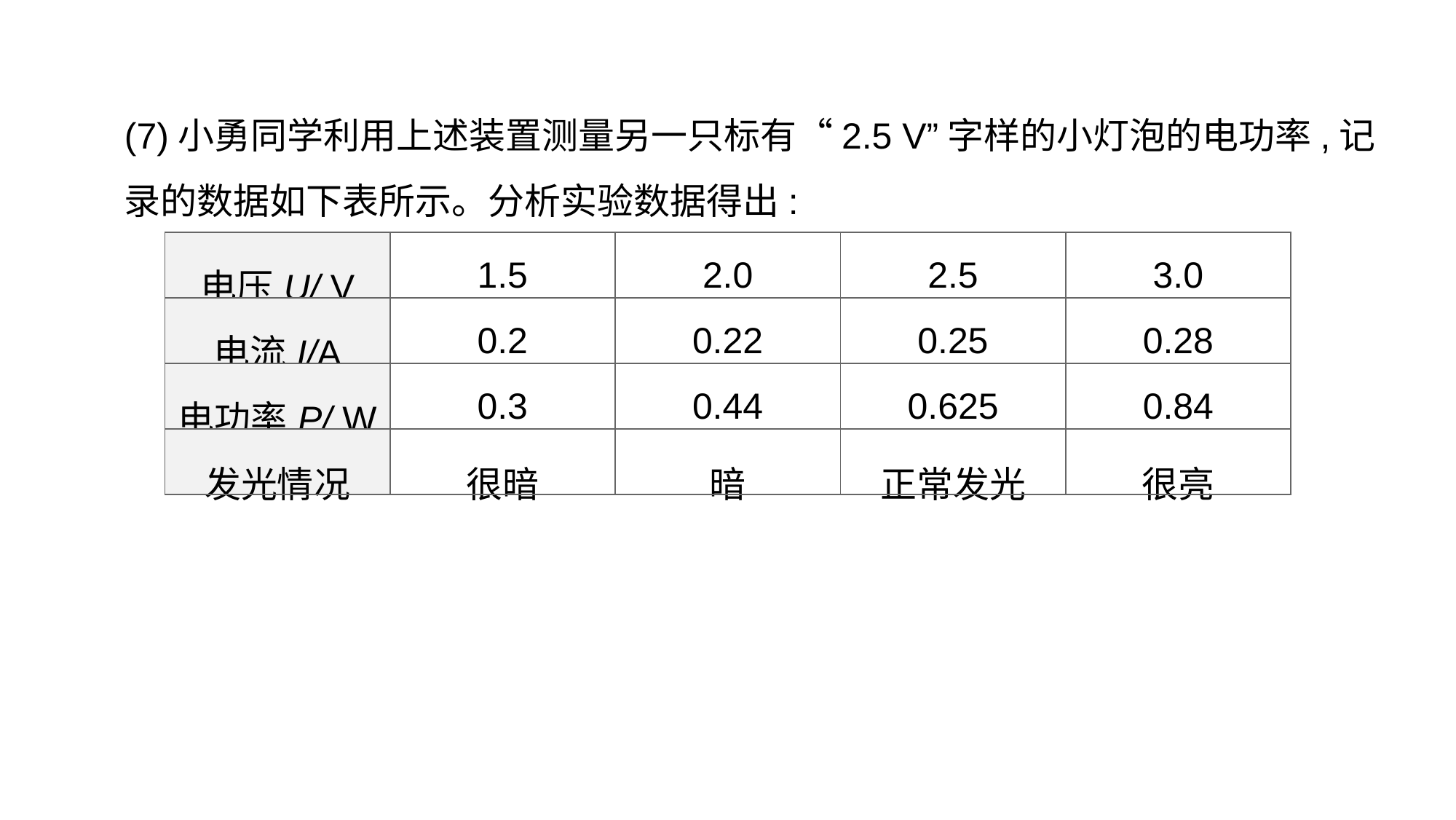

(7)小勇同学利用上述装置测量另一只标有“2.5 V”字样的小灯泡的电功率,记录的数据如下表所示。分析实验数据得出:
| 电压U/ V | 1.5 | 2.0 | 2.5 | 3.0 |
| --- | --- | --- | --- | --- |
| 电流I/A | 0.2 | 0.22 | 0.25 | 0.28 |
| 电功率P/ W | 0.3 | 0.44 | 0.625 | 0.84 |
| 发光情况 | 很暗 | 暗 | 正常发光 | 很亮 |